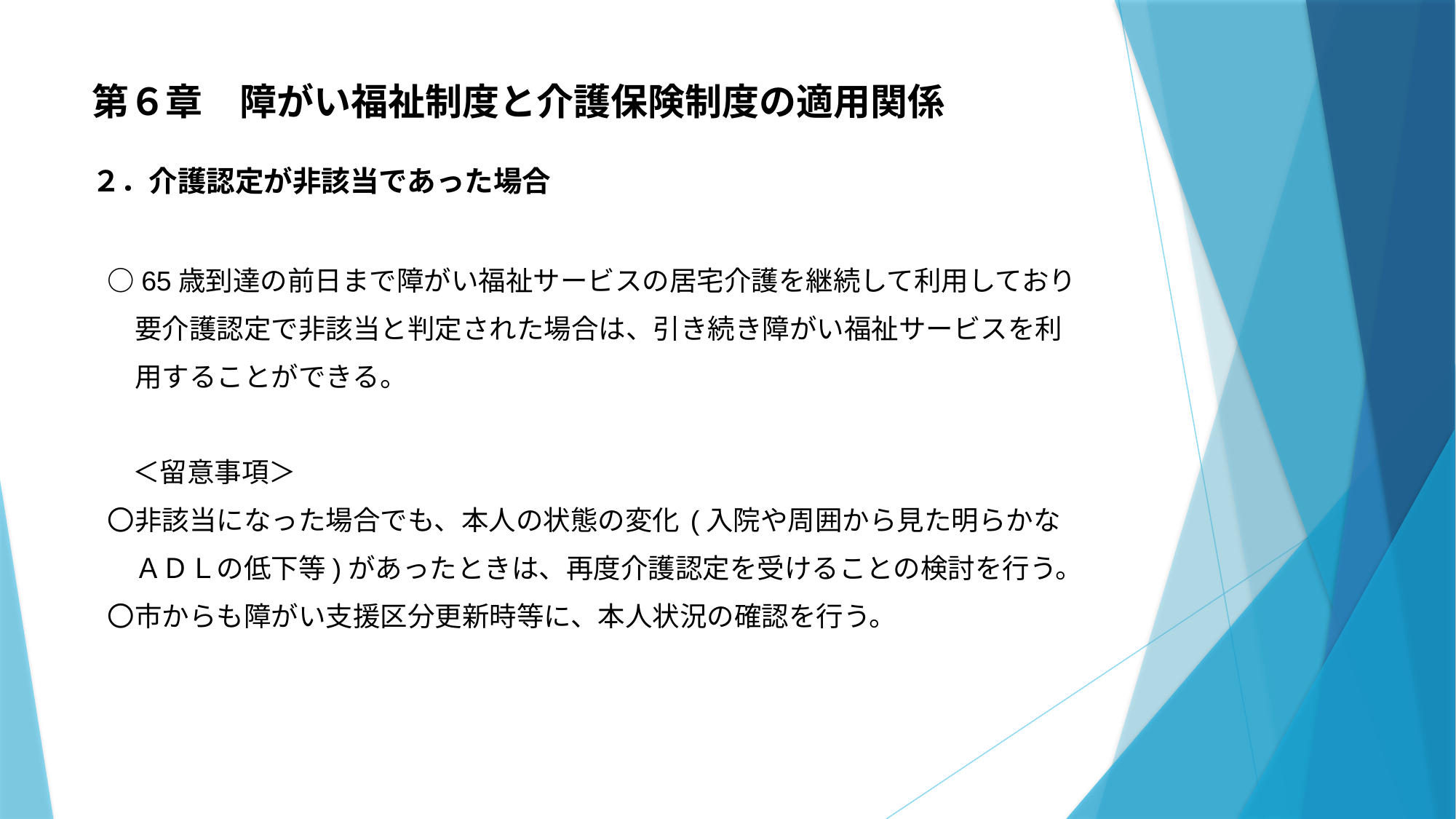

# 第６章　障がい福祉制度と介護保険制度の適用関係 ２．介護認定が非該当であった場合
〇65歳到達の前日まで障がい福祉サービスの居宅介護を継続して利用しており
　要介護認定で非該当と判定された場合は、引き続き障がい福祉サービスを利
　用することができる。

＜留意事項＞
〇非該当になった場合でも、本人の状態の変化 (入院や周囲から見た明らかな
　ＡＤＬの低下等)があったときは、再度介護認定を受けることの検討を行う。
〇市からも障がい支援区分更新時等に、本人状況の確認を行う。